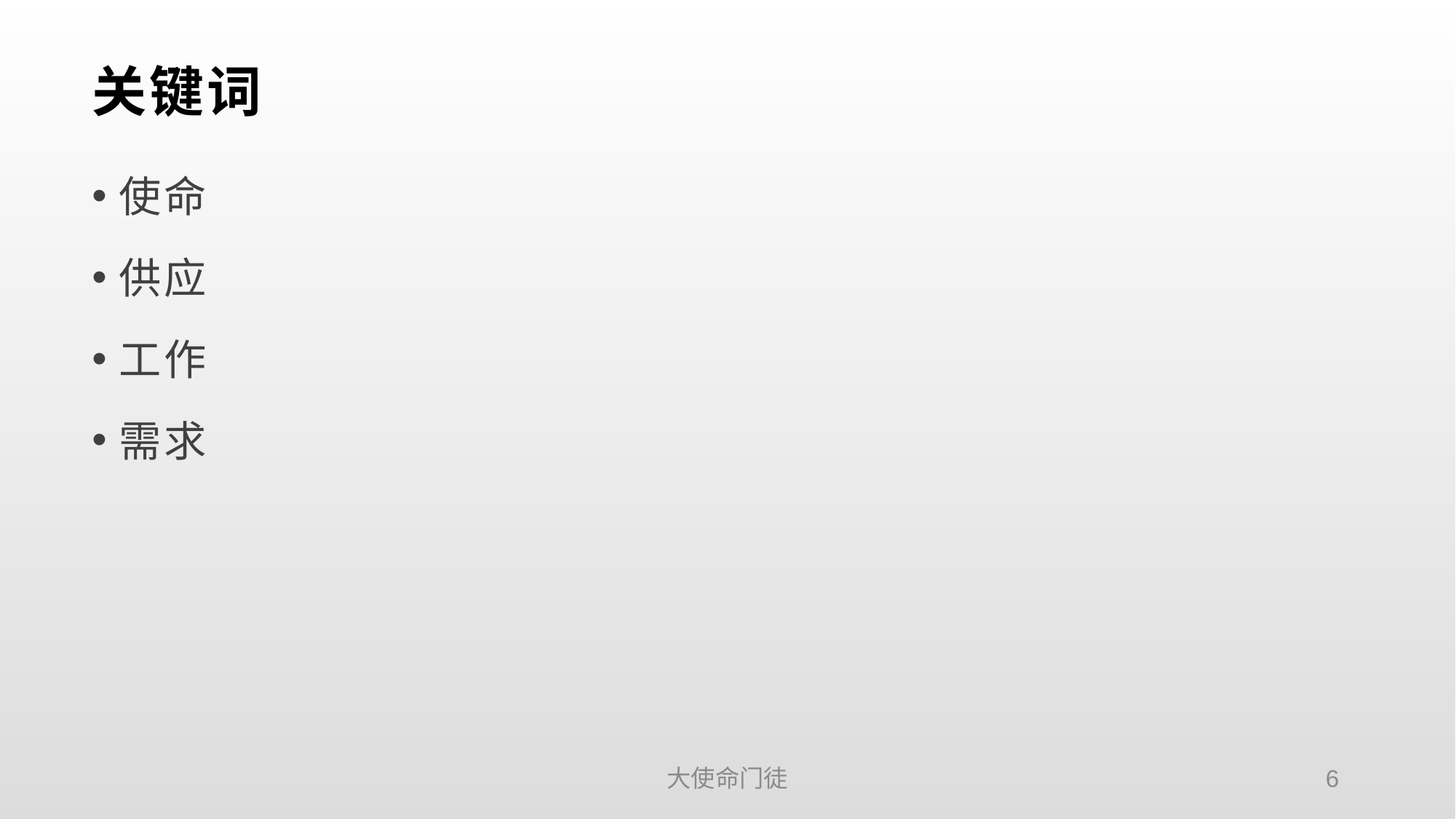

# 关键词
使命
供应
工作
需求

大使命门徒
6